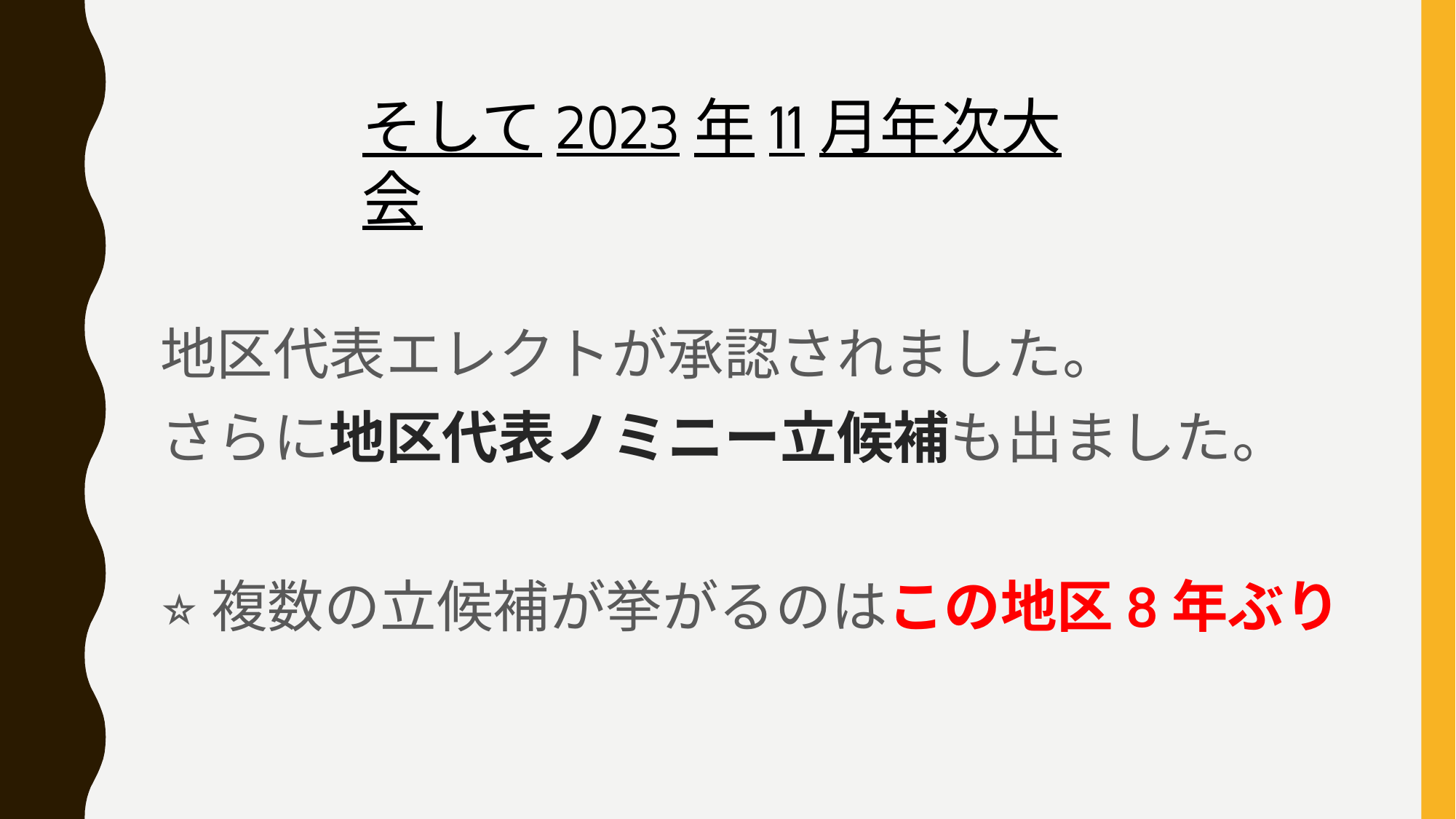

そして2023年11月年次大会
地区代表エレクトが承認されました。
さらに地区代表ノミニー立候補も出ました。

⭐︎複数の立候補が挙がるのはこの地区8年ぶり